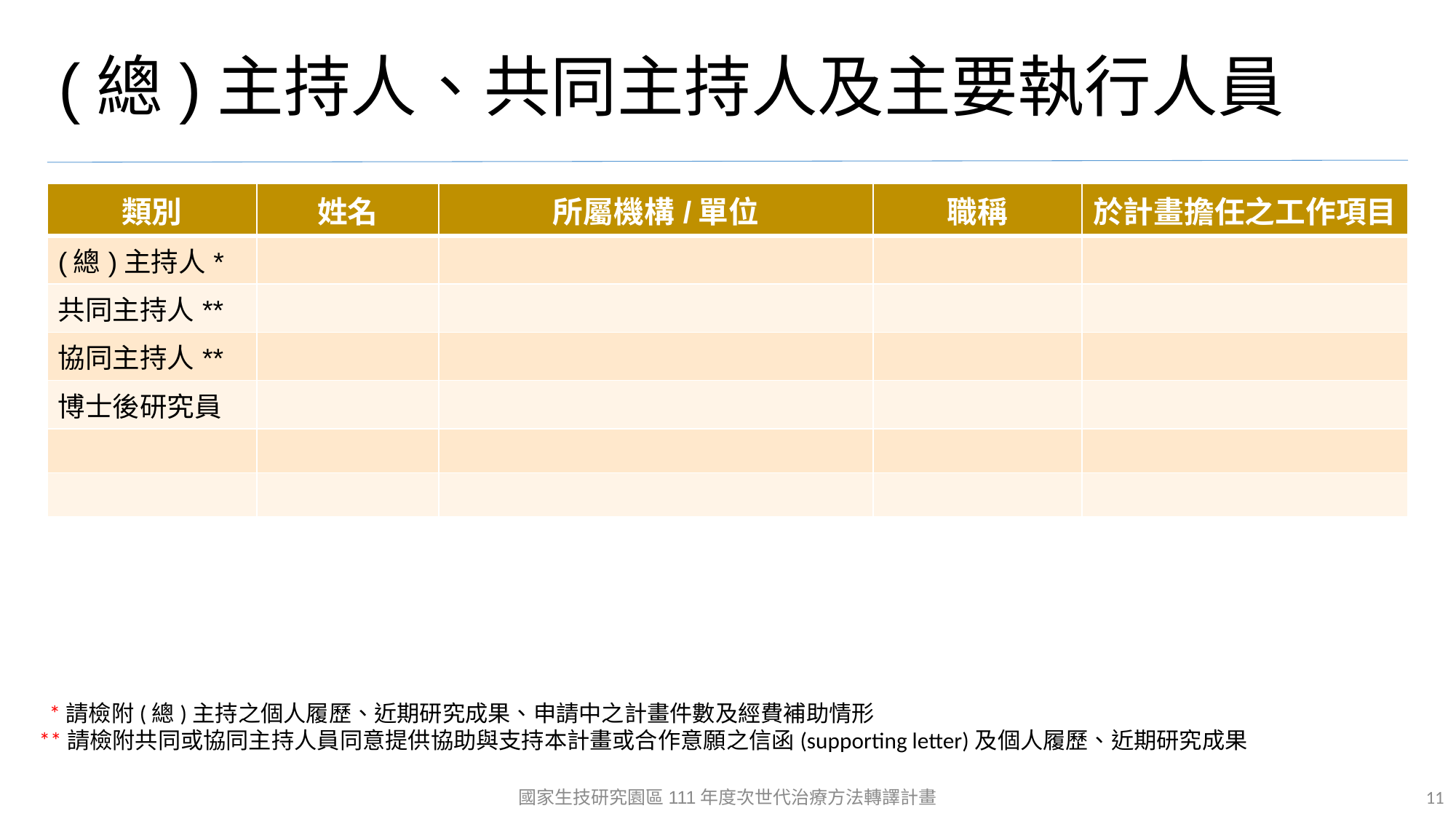

# (總)主持人、共同主持人及主要執行人員
| 類別 | 姓名 | 所屬機構/單位 | 職稱 | 於計畫擔任之工作項目 |
| --- | --- | --- | --- | --- |
| (總)主持人\* |  |  |  |  |
| 共同主持人\*\* |  |  |  |  |
| 協同主持人\*\* |  |  |  |  |
| 博士後研究員 |  |  |  |  |
|  |  |  |  |  |
|  |  |  |  |  |
  *請檢附(總)主持之個人履歷、近期研究成果、申請中之計畫件數及經費補助情形
**請檢附共同或協同主持人員同意提供協助與支持本計畫或合作意願之信函(supporting letter)及個人履歷、近期研究成果
國家生技研究園區111年度次世代治療方法轉譯計畫
11